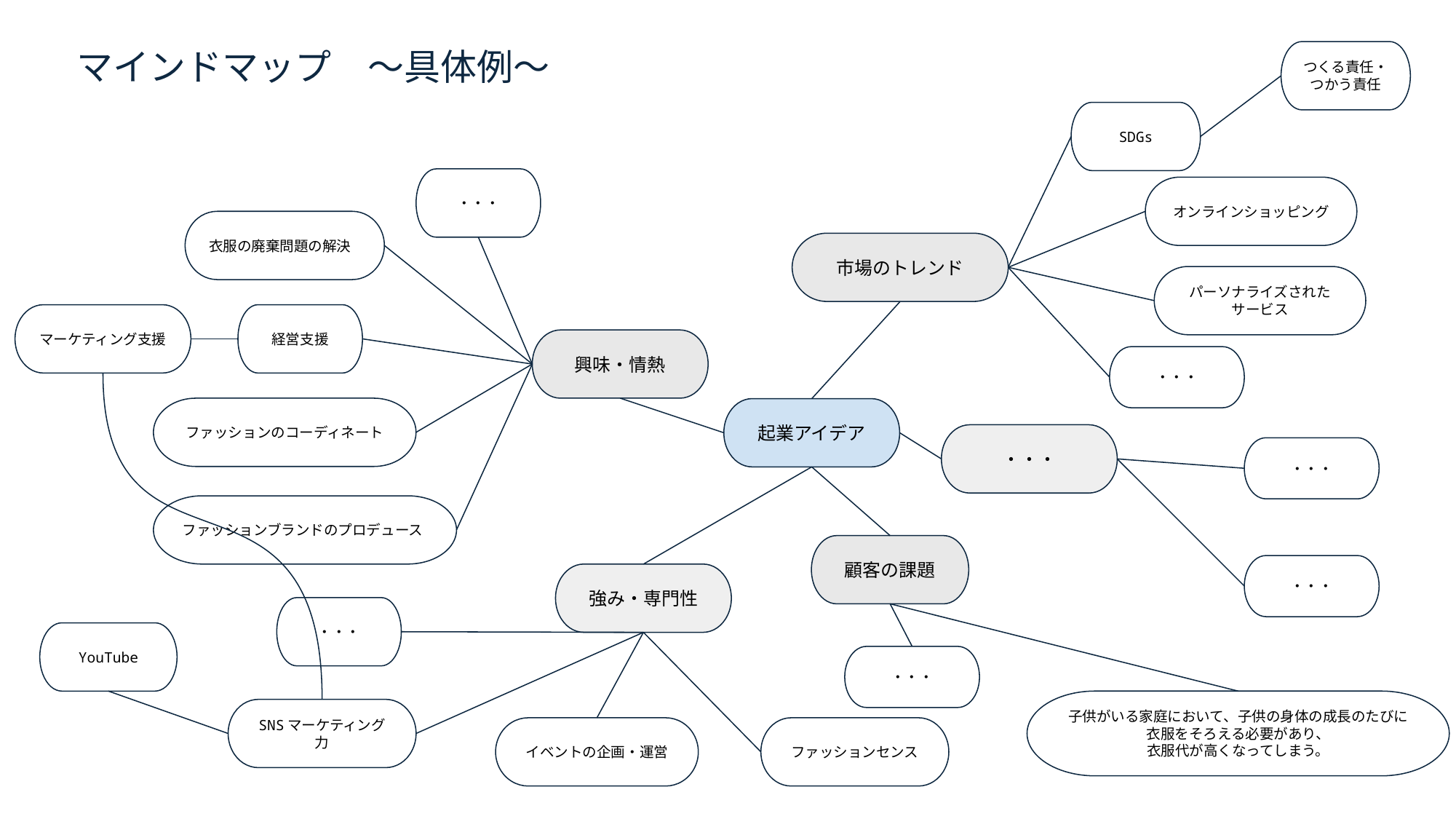

マインドマップ　～具体例～
つくる責任・つかう責任
SDGs
・・・
オンラインショッピング
衣服の廃棄問題の解決
市場のトレンド
パーソナライズされたサービス
経営支援
マーケティング支援
興味・情熱
・・・
ファッションのコーディネート
起業アイデア
・・・
・・・
ファッションブランドのプロデュース
顧客の課題
・・・
強み・専門性
・・・
YouTube
・・・
子供がいる家庭において、子供の身体の成長のたびに衣服をそろえる必要があり、
衣服代が高くなってしまう。
SNSマーケティング力
ファッションセンス
イベントの企画・運営